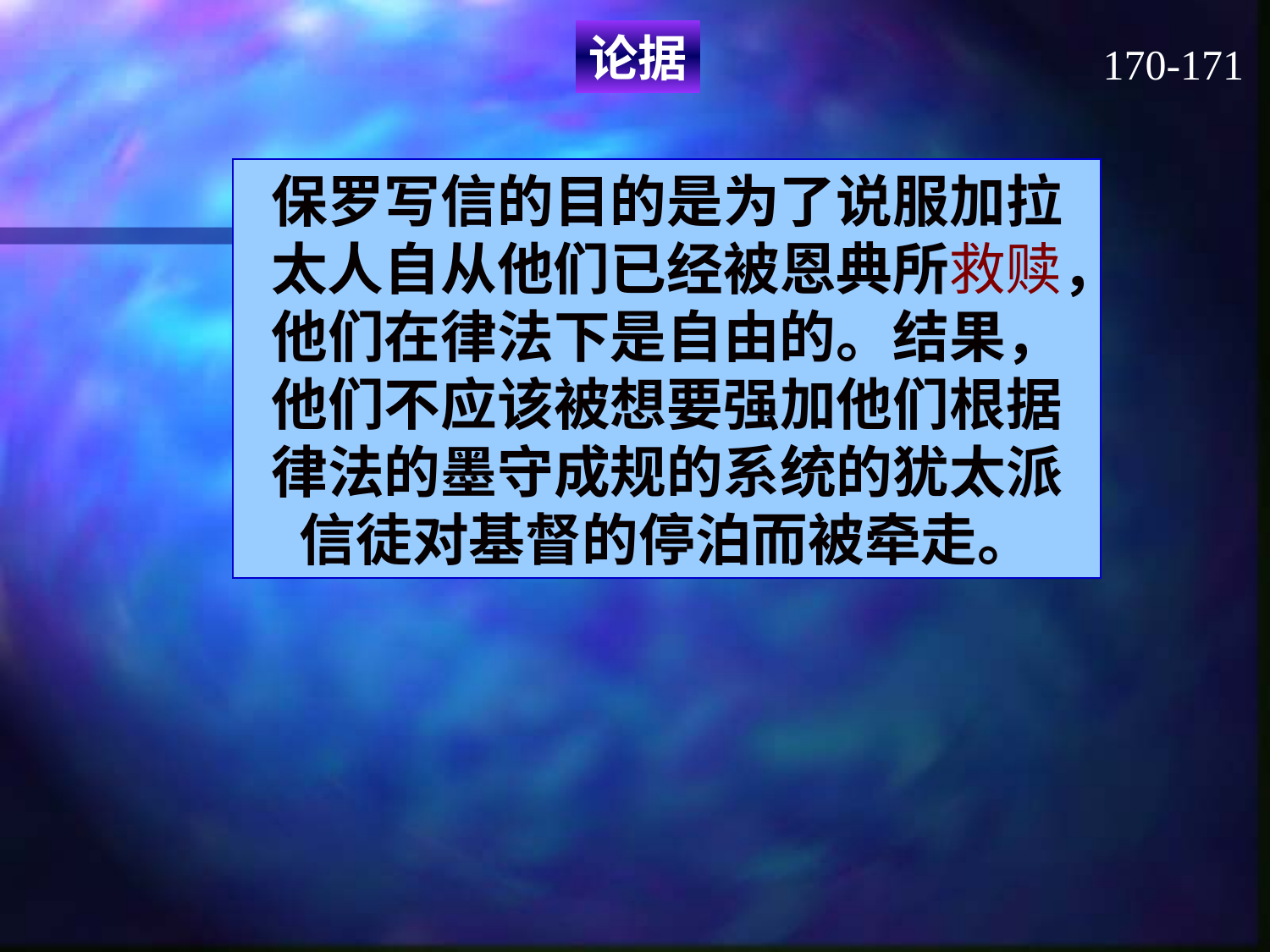

论据
170-171
保罗写信的目的是为了说服加拉太人自从他们已经被恩典所救赎，他们在律法下是自由的。结果，他们不应该被想要强加他们根据律法的墨守成规的系统的犹太派信徒对基督的停泊而被牵走。